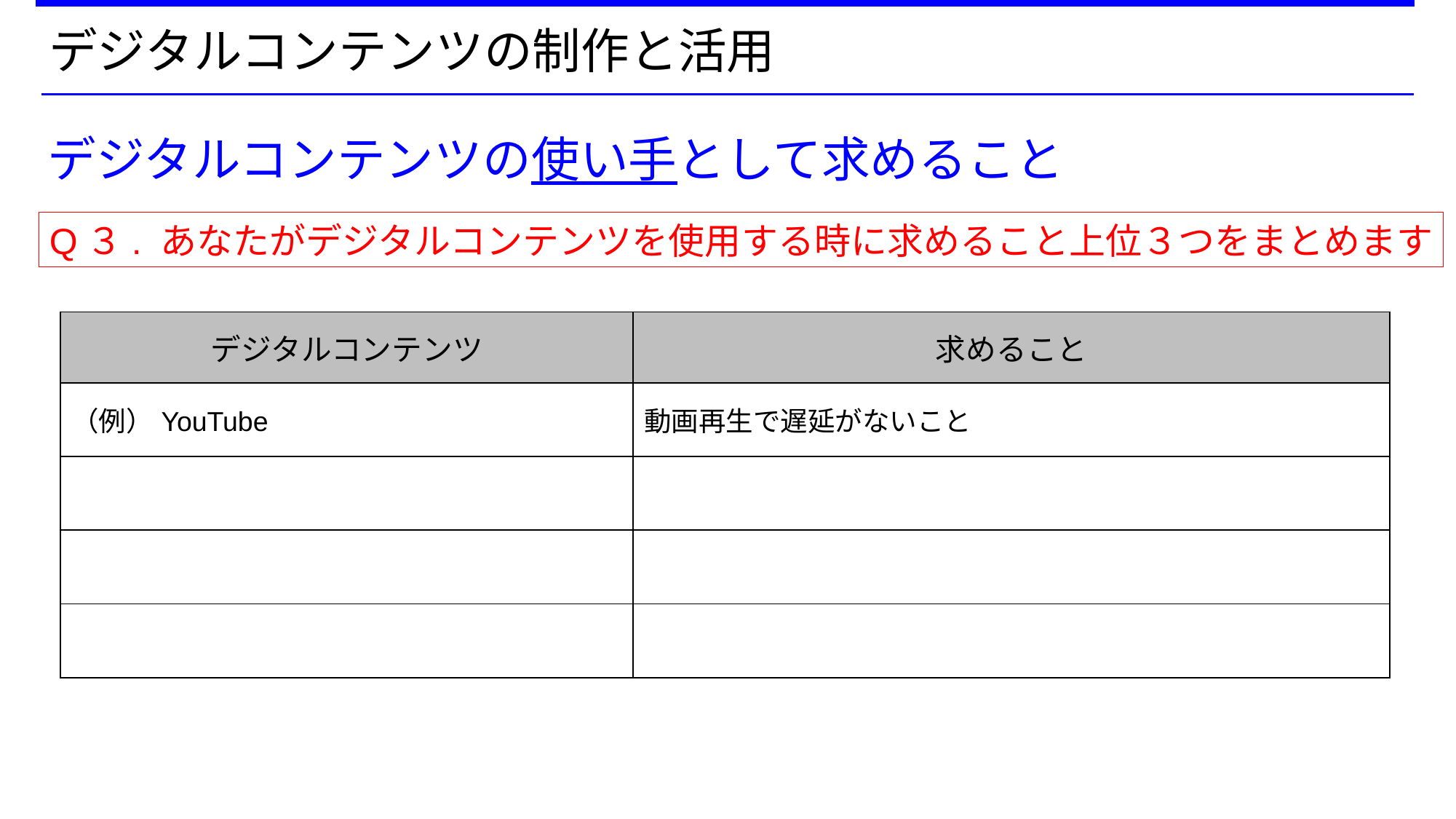

デジタルコンテンツの制作と活用
デジタルコンテンツの使い手として求めること
Q３. あなたがデジタルコンテンツを使用する時に求めること上位３つをまとめます
| デジタルコンテンツ | 求めること |
| --- | --- |
| （例）YouTube | 動画再生で遅延がないこと |
|  |  |
|  |  |
|  |  |